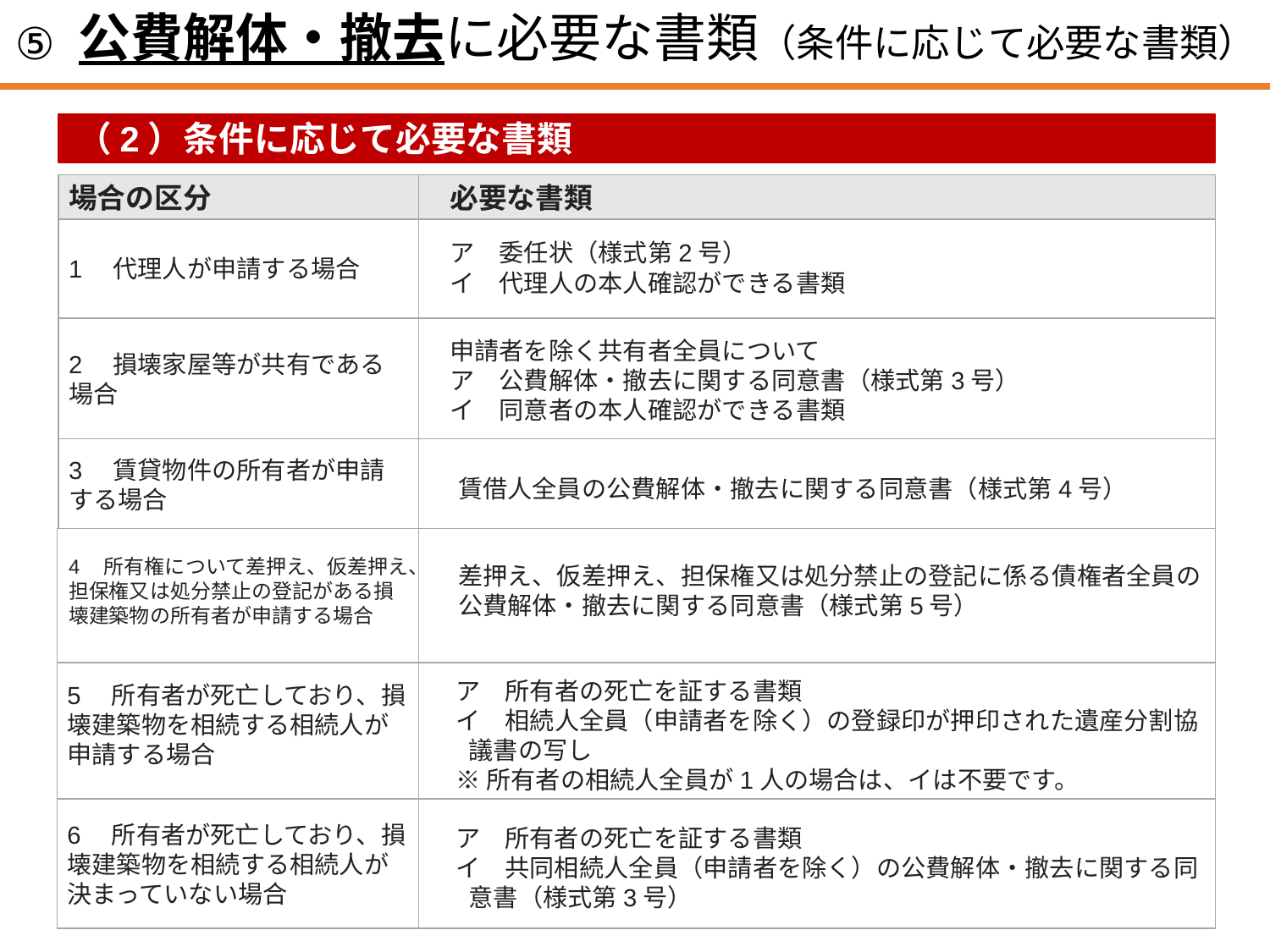

公費解体・撤去に必要な書類（条件に応じて必要な書類）
⑤

（2）条件に応じて必要な書類

場合の区分
必要な書類

ア　委任状（様式第2号）
イ　代理人の本人確認ができる書類
1　代理人が申請する場合

2　損壊家屋等が共有である場合
申請者を除く共有者全員について
ア　公費解体・撤去に関する同意書（様式第3号）
イ　同意者の本人確認ができる書類

3　賃貸物件の所有者が申請する場合
賃借人全員の公費解体・撤去に関する同意書（様式第4号）
差押え、仮差押え、担保権又は処分禁止の登記に係る債権者全員の公費解体・撤去に関する同意書（様式第5号）

4　所有権について差押え、仮差押え、担保権又は処分禁止の登記がある損壊建築物の所有者が申請する場合
5　所有者が死亡しており、損壊建築物を相続する相続人が申請する場合

ア　所有者の死亡を証する書類
イ　相続人全員（申請者を除く）の登録印が押印された遺産分割協議書の写し
※所有者の相続人全員が1人の場合は、イは不要です。

6　所有者が死亡しており、損壊建築物を相続する相続人が決まっていない場合
ア　所有者の死亡を証する書類
イ　共同相続人全員（申請者を除く）の公費解体・撤去に関する同意書（様式第3号）